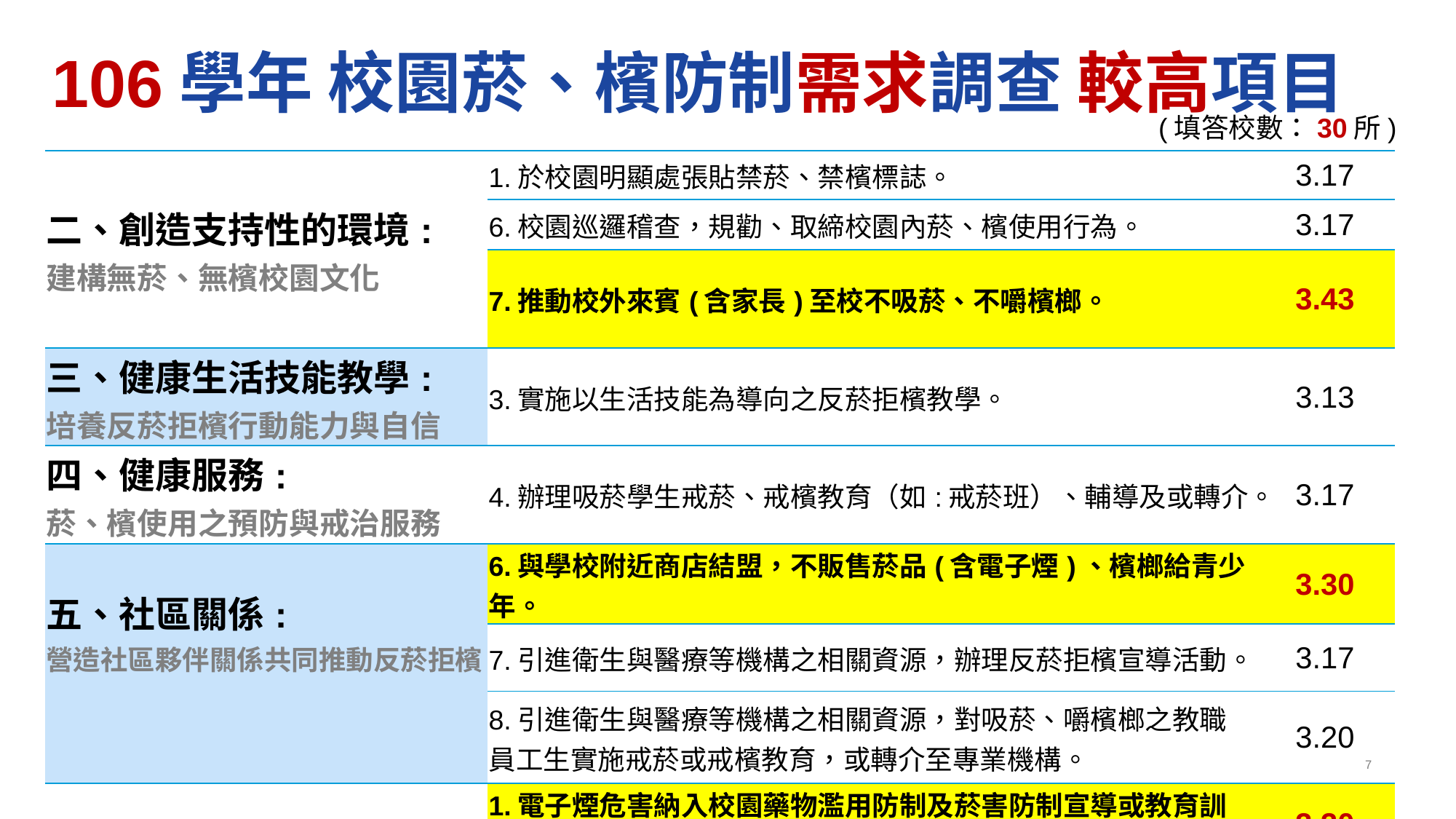

# 106學年 校園菸、檳防制需求調查 較高項目
(填答校數：30所)
| 二、創造支持性的環境: 建構無菸、無檳校園文化 | 1.於校園明顯處張貼禁菸、禁檳標誌。 | 3.17 |
| --- | --- | --- |
|  | 6.校園巡邏稽查，規勸、取締校園內菸、檳使用行為。 | 3.17 |
|  | 7.推動校外來賓(含家長)至校不吸菸、不嚼檳榔。 | 3.43 |
| 三、健康生活技能教學: 培養反菸拒檳行動能力與自信 | 3.實施以生活技能為導向之反菸拒檳教學。 | 3.13 |
| 四、健康服務: 菸、檳使用之預防與戒治服務 | 4.辦理吸菸學生戒菸、戒檳教育（如:戒菸班）、輔導及或轉介。 | 3.17 |
| 五、社區關係: 營造社區夥伴關係共同推動反菸拒檳 | 6.與學校附近商店結盟，不販售菸品(含電子煙)、檳榔給青少年。 | 3.30 |
|  | 7.引進衛生與醫療等機構之相關資源，辦理反菸拒檳宣導活動。 | 3.17 |
|  | 8.引進衛生與醫療等機構之相關資源，對吸菸、嚼檳榔之教職員工生實施戒菸或戒檳教育，或轉介至專業機構。 | 3.20 |
| 六、電子煙危害防制 | 1.電子煙危害納入校園藥物濫用防制及菸害防制宣導或教育訓練。 | 3.30 |
|  | 2.學生使用電子煙，協助輔導或轉介戒菸教育。 | 3.23 |
7